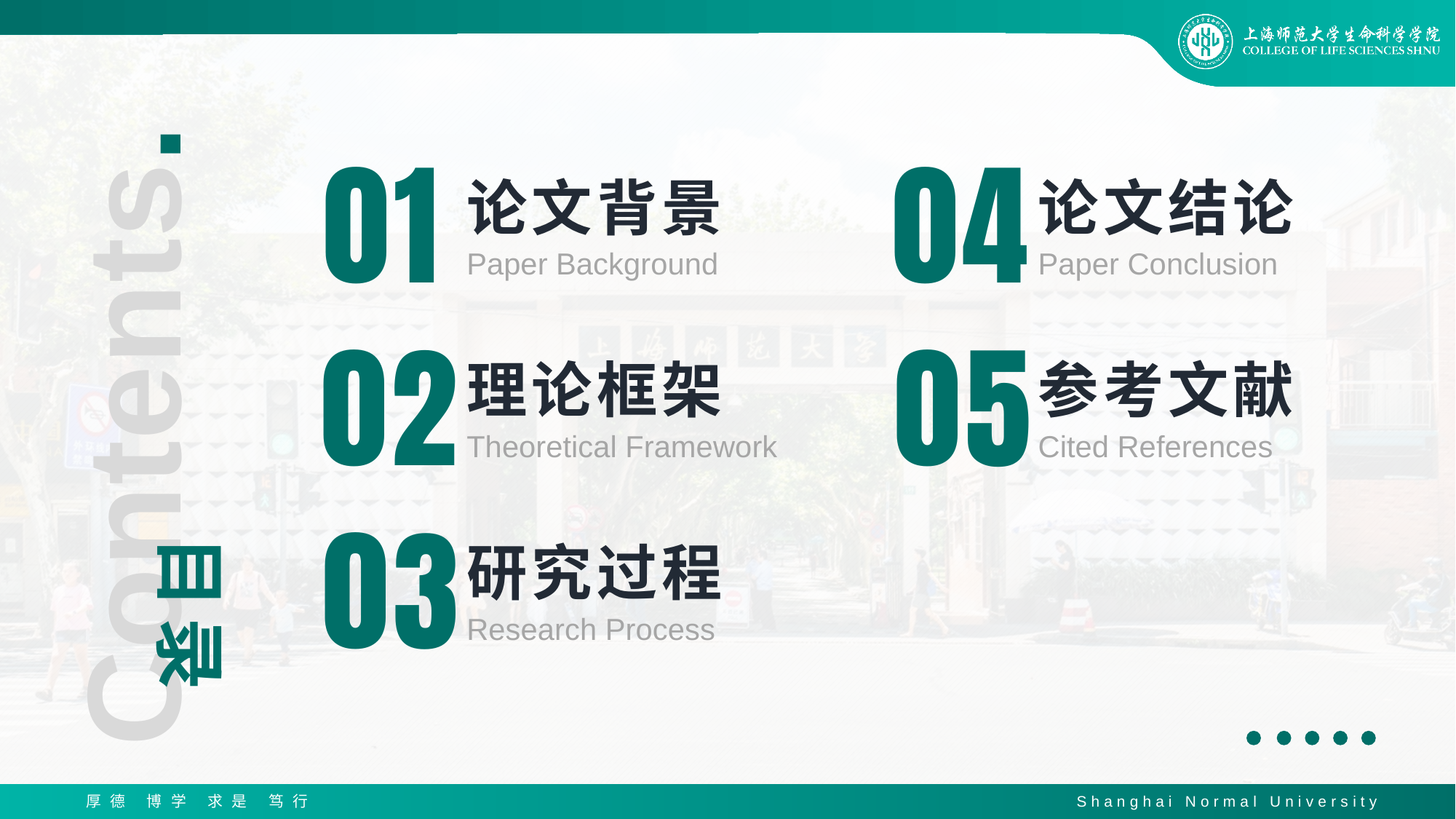

01
论文背景
Paper Background
04
论文结论
Paper Conclusion
02
理论框架
Theoretical Framework
05
参考文献
Cited References
Contents.
03
研究过程
Research Process
目录